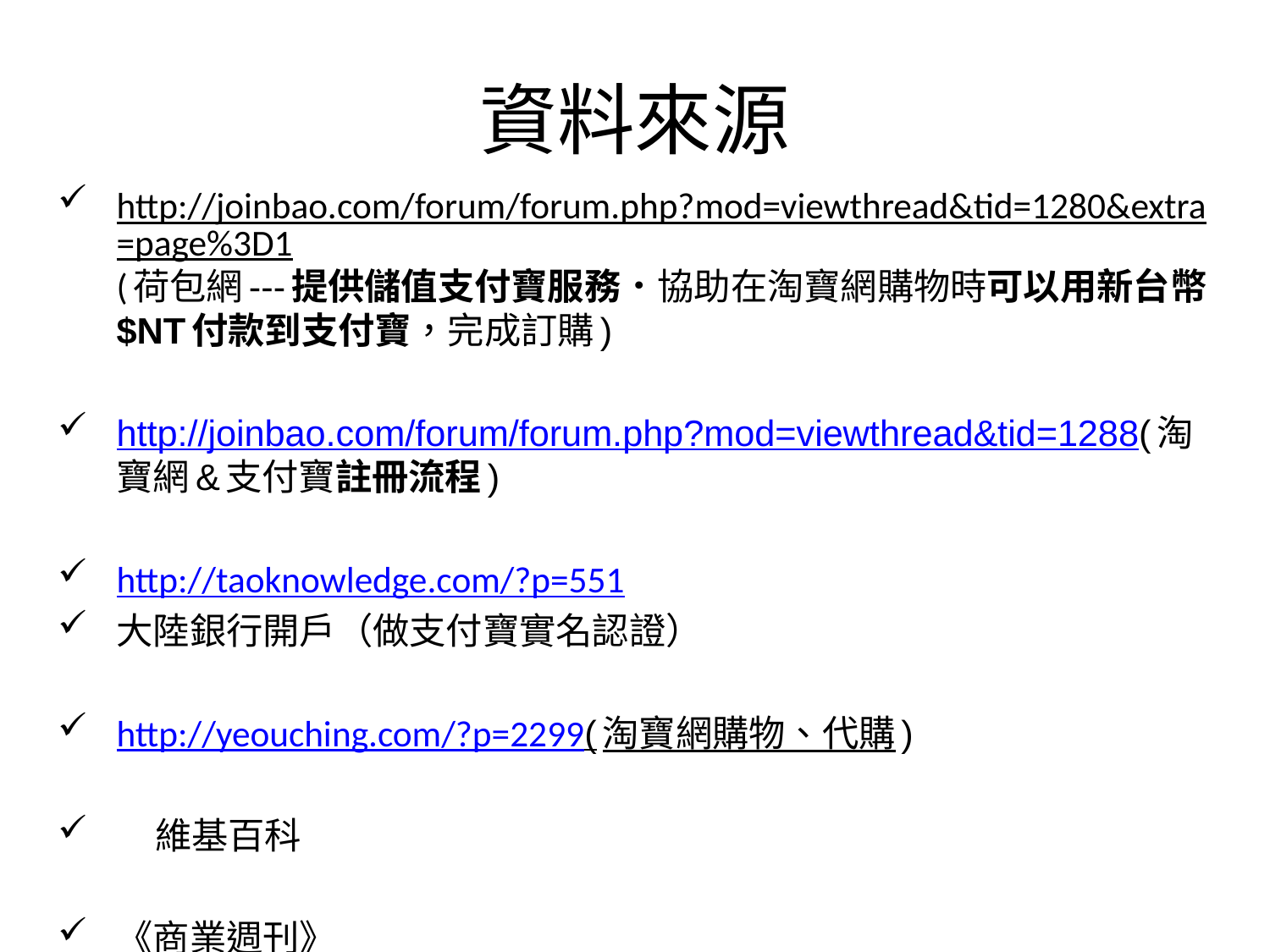

# 資料來源
http://joinbao.com/forum/forum.php?mod=viewthread&tid=1280&extra=page%3D1(荷包網---提供儲值支付寶服務．協助在淘寶網購物時可以用新台幣$NT付款到支付寶，完成訂購)

http://joinbao.com/forum/forum.php?mod=viewthread&tid=1288(淘寶網&支付寶註冊流程)

http://taoknowledge.com/?p=551
大陸銀行開戶（做支付寶實名認證）

http://yeouching.com/?p=2299(淘寶網購物、代購)

    維基百科

《商業週刊》